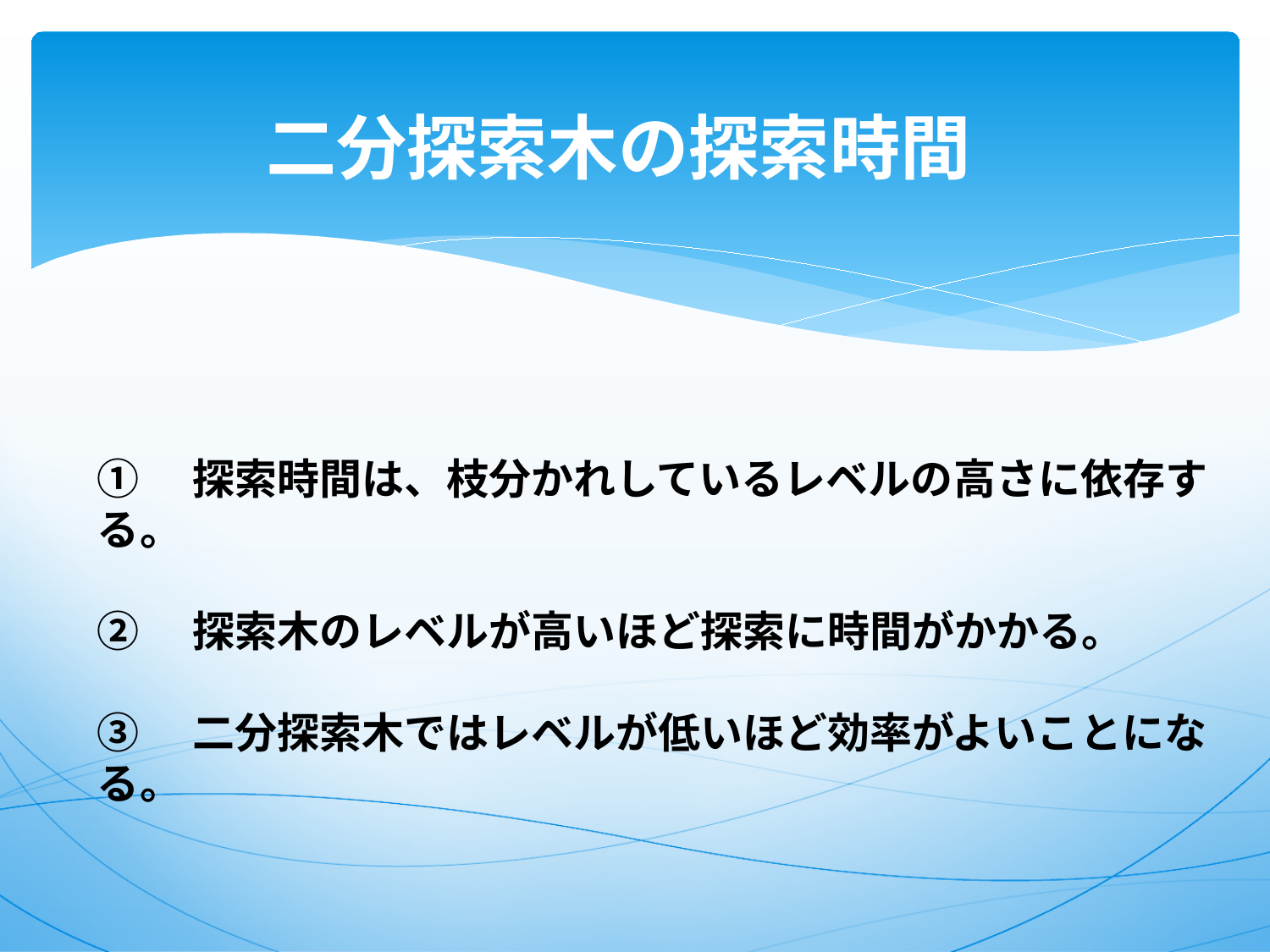

# 二分探索木の探索時間
①　探索時間は、枝分かれしているレベルの高さに依存する。

②　探索木のレベルが高いほど探索に時間がかかる。

③　二分探索木ではレベルが低いほど効率がよいことになる。